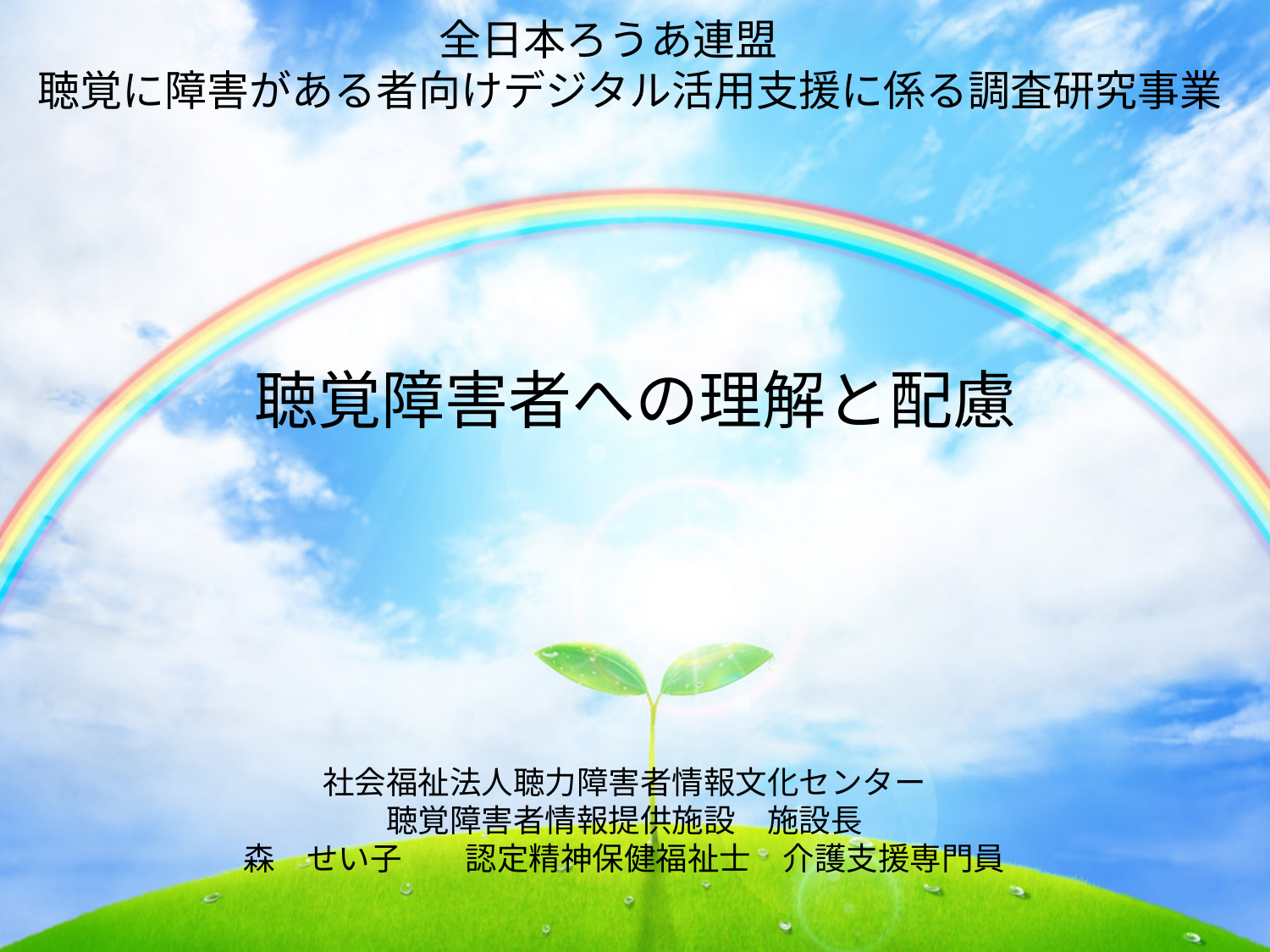

# 全日本ろうあ連盟　 聴覚に障害がある者向けデジタル活用支援に係る調査研究事業

聴覚障害者への理解と配慮
社会福祉法人聴力障害者情報文化センター
聴覚障害者情報提供施設　施設長
森　せい子　　認定精神保健福祉士　介護支援専門員